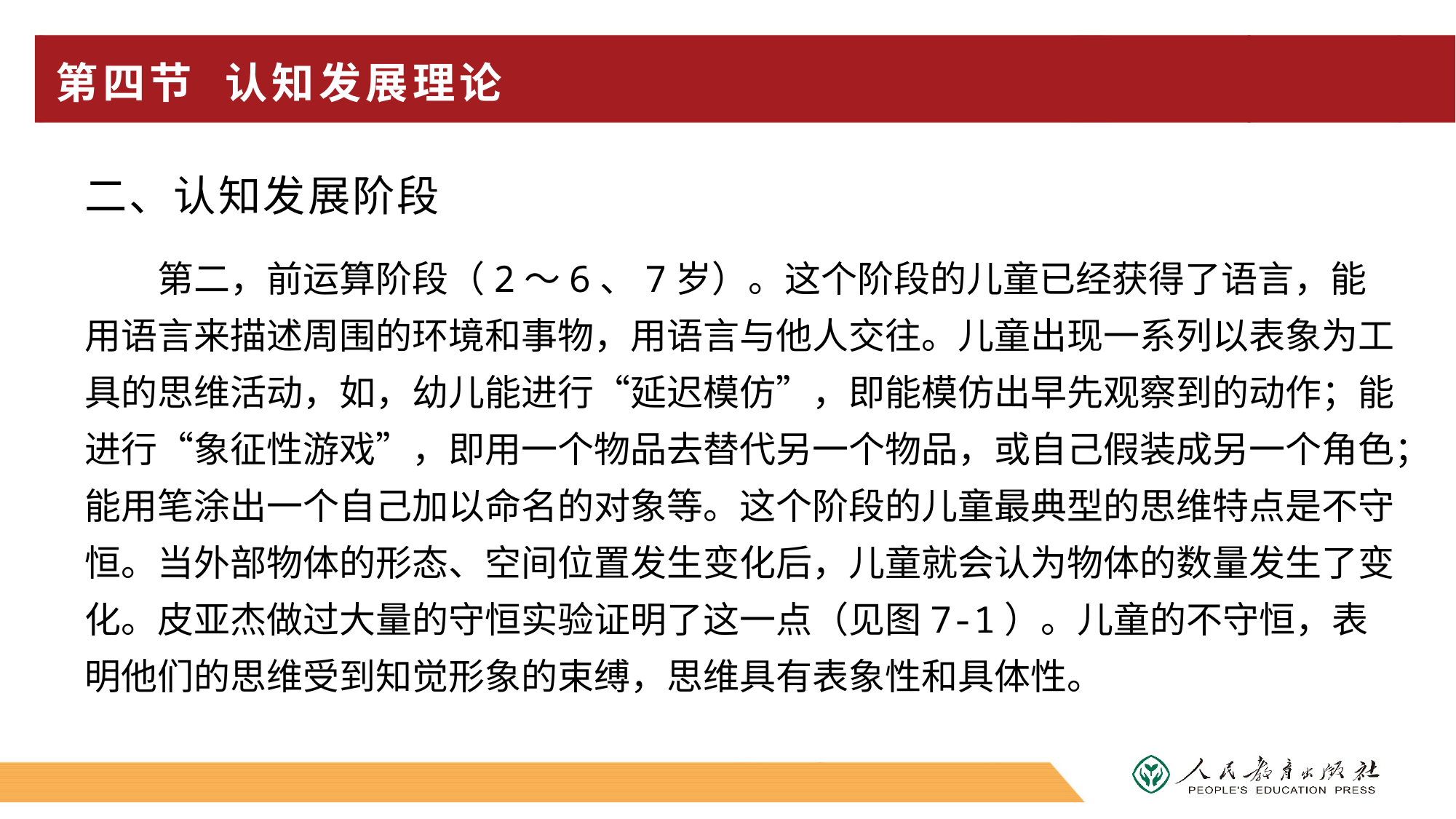

# 第四节  认知发展理论
二、认知发展阶段
第二，前运算阶段（2～6、7岁）。这个阶段的儿童已经获得了语言，能用语言来描述周围的环境和事物，用语言与他人交往。儿童出现一系列以表象为工具的思维活动，如，幼儿能进行“延迟模仿”，即能模仿出早先观察到的动作；能进行“象征性游戏”，即用一个物品去替代另一个物品，或自己假装成另一个角色；能用笔涂出一个自己加以命名的对象等。这个阶段的儿童最典型的思维特点是不守恒。当外部物体的形态、空间位置发生变化后，儿童就会认为物体的数量发生了变化。皮亚杰做过大量的守恒实验证明了这一点（见图7-1）。儿童的不守恒，表明他们的思维受到知觉形象的束缚，思维具有表象性和具体性。